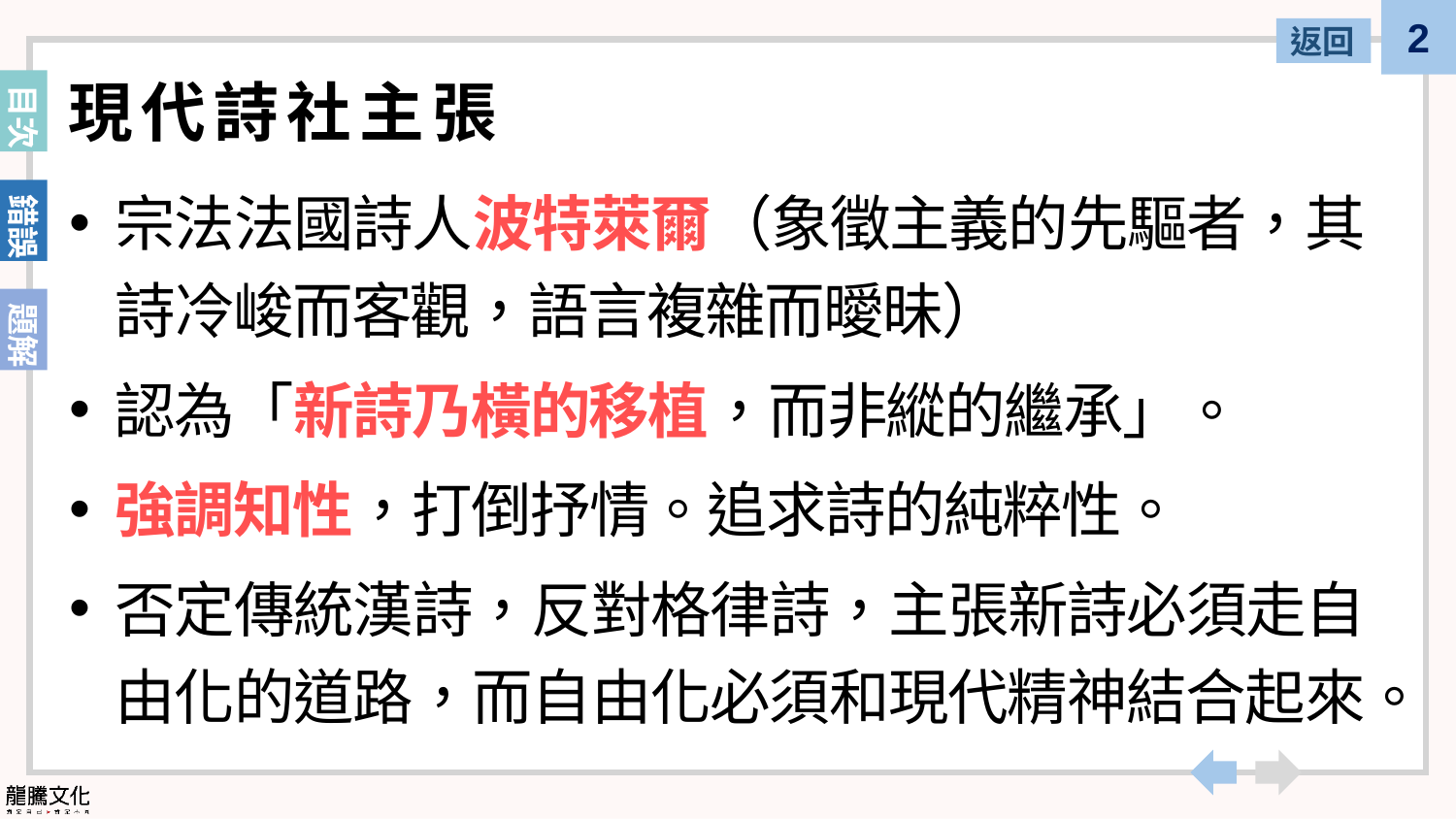

返回
現代詩社主張
宗法法國詩人波特萊爾（象徵主義的先驅者，其詩冷峻而客觀，語言複雜而曖昧）
認為「新詩乃橫的移植，而非縱的繼承」。
強調知性，打倒抒情。追求詩的純粹性。
否定傳統漢詩，反對格律詩，主張新詩必須走自由化的道路，而自由化必須和現代精神結合起來。